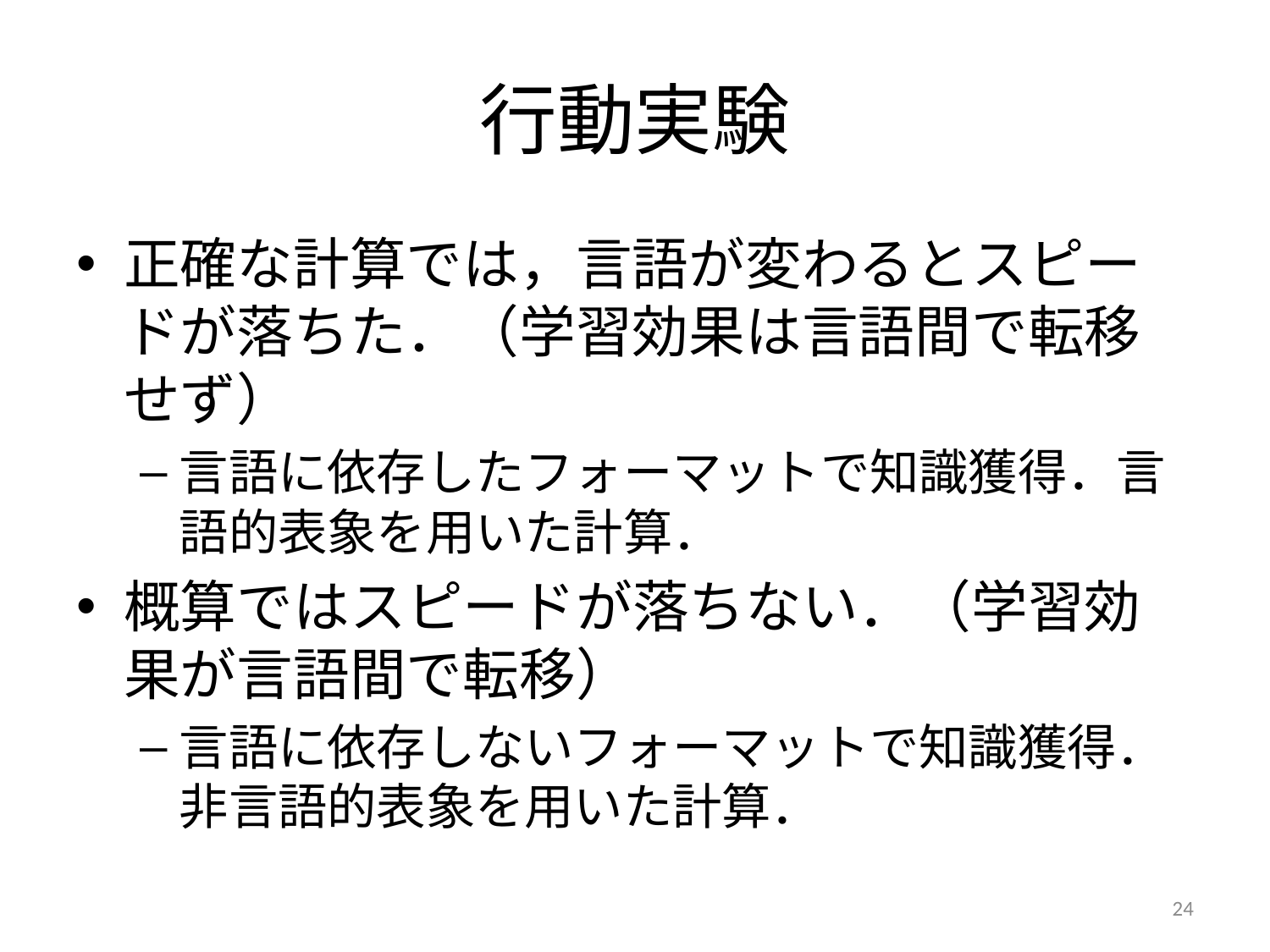

# 行動実験
正確な計算では，言語が変わるとスピードが落ちた．（学習効果は言語間で転移せず）
言語に依存したフォーマットで知識獲得．言語的表象を用いた計算．
概算ではスピードが落ちない．（学習効果が言語間で転移）
言語に依存しないフォーマットで知識獲得．非言語的表象を用いた計算．
24